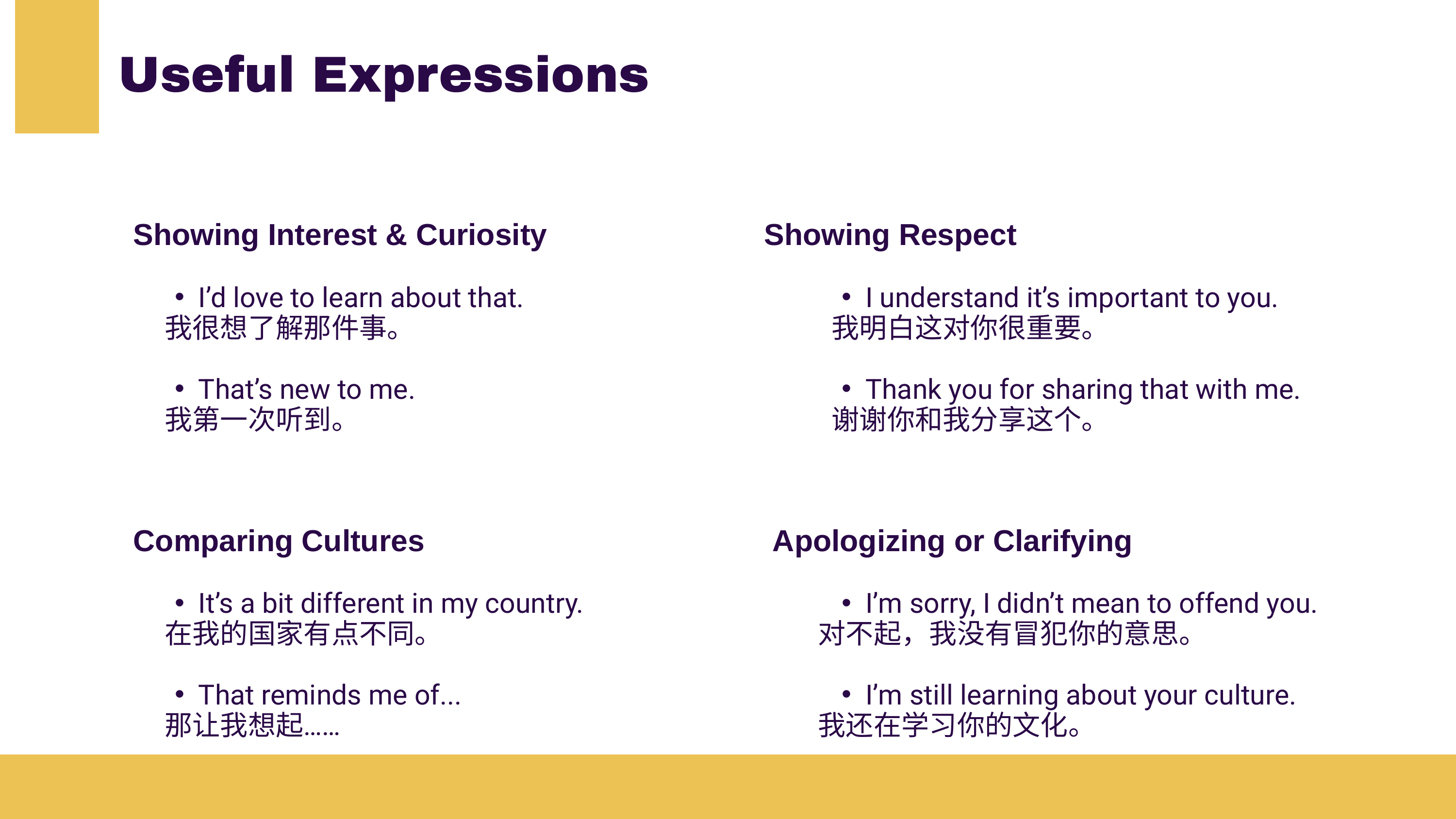

Useful Expressions
Showing Interest & Curiosity
Showing Respect
I’d love to learn about that.
 我很想了解那件事。

That’s new to me.
 我第一次听到。

I understand it’s important to you.
 我明白这对你很重要。

Thank you for sharing that with me.
 谢谢你和我分享这个。

Comparing Cultures
 Apologizing or Clarifying
It’s a bit different in my country.
 在我的国家有点不同。

That reminds me of...
 那让我想起……

I’m sorry, I didn’t mean to offend you.
对不起，我没有冒犯你的意思。

I’m still learning about your culture.
我还在学习你的文化。